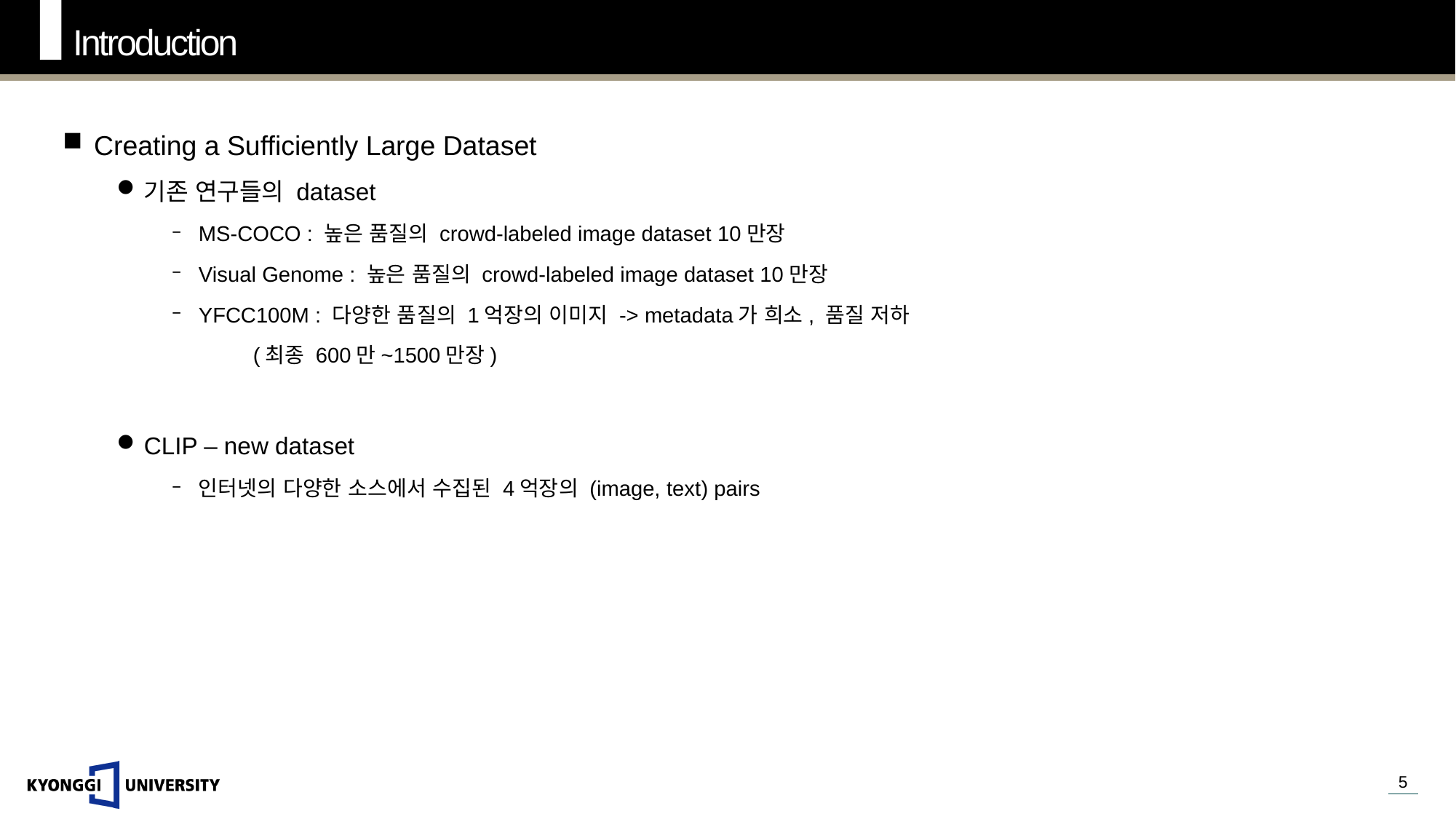

Introduction
Creating a Sufficiently Large Dataset
기존 연구들의 dataset
MS-COCO : 높은 품질의 crowd-labeled image dataset 10만장
Visual Genome : 높은 품질의 crowd-labeled image dataset 10만장
YFCC100M : 다양한 품질의 1억장의 이미지 -> metadata가 희소, 품질 저하
	(최종 600만~1500만장)

CLIP – new dataset
인터넷의 다양한 소스에서 수집된 4억장의 (image, text) pairs